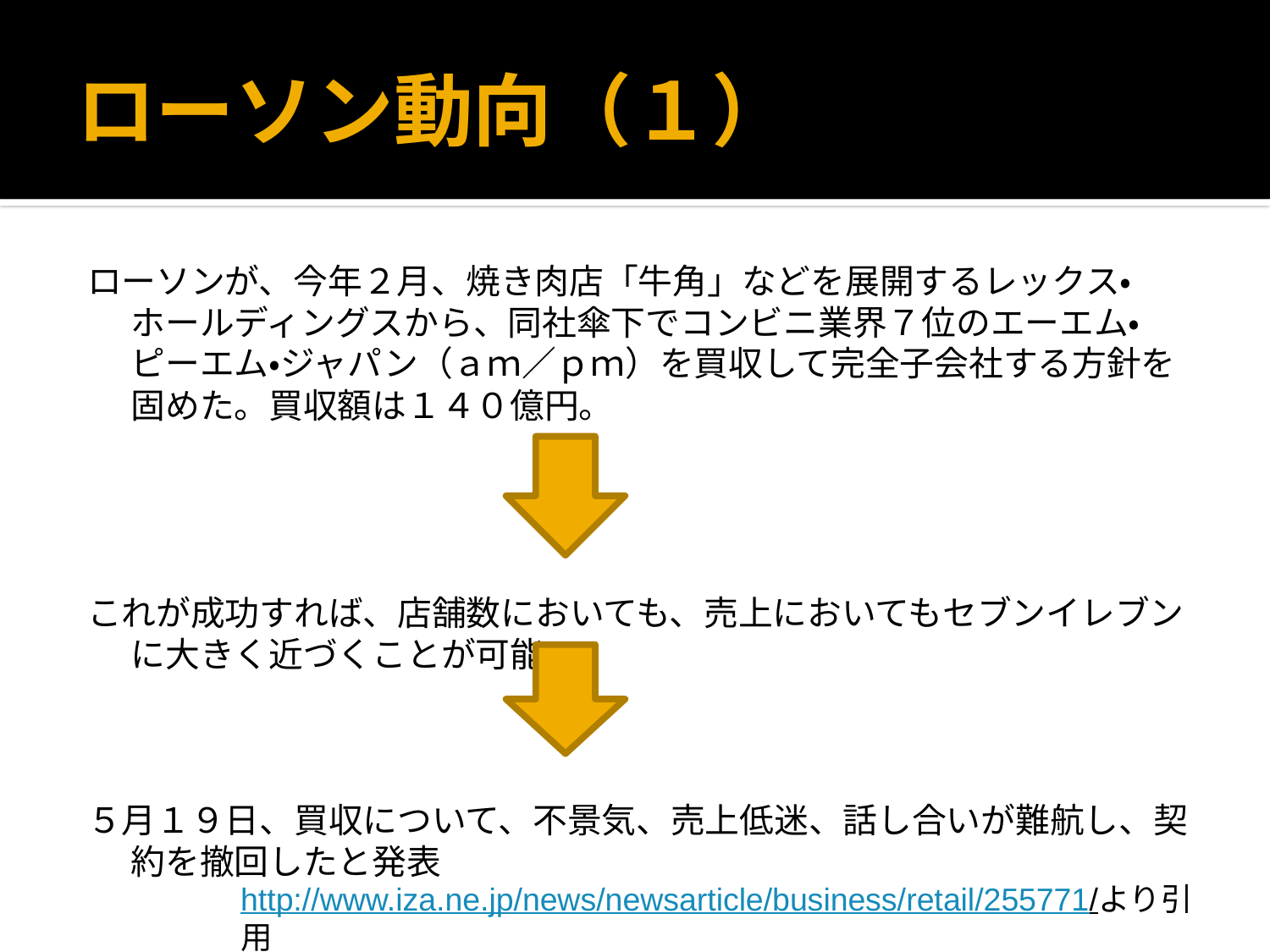

# ローソン動向（１）
ローソンが、今年２月、焼き肉店「牛角」などを展開するレックス・ホールディングスから、同社傘下でコンビニ業界７位のエーエム・ピーエム・ジャパン（ａｍ／ｐｍ）を買収して完全子会社する方針を固めた。買収額は１４０億円。

これが成功すれば、店舗数においても、売上においてもセブンイレブンに大きく近づくことが可能

５月１９日、買収について、不景気、売上低迷、話し合いが難航し、契約を撤回したと発表

http://www.iza.ne.jp/news/newsarticle/business/retail/255771/より引用